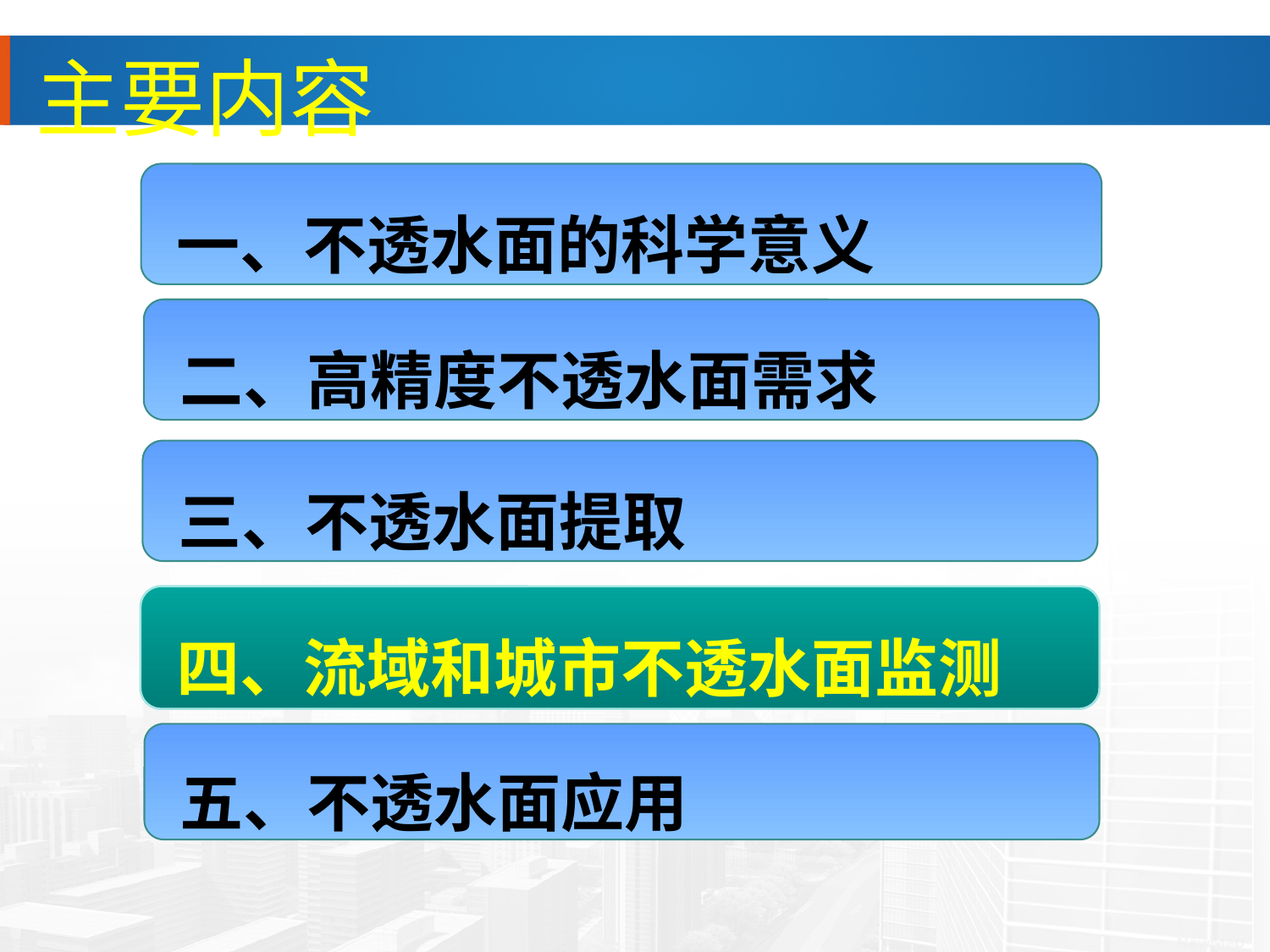

主要内容
一、不透水面的科学意义
二、高精度不透水面需求
三、不透水面提取
四、流域和城市不透水面监测
五、不透水面应用